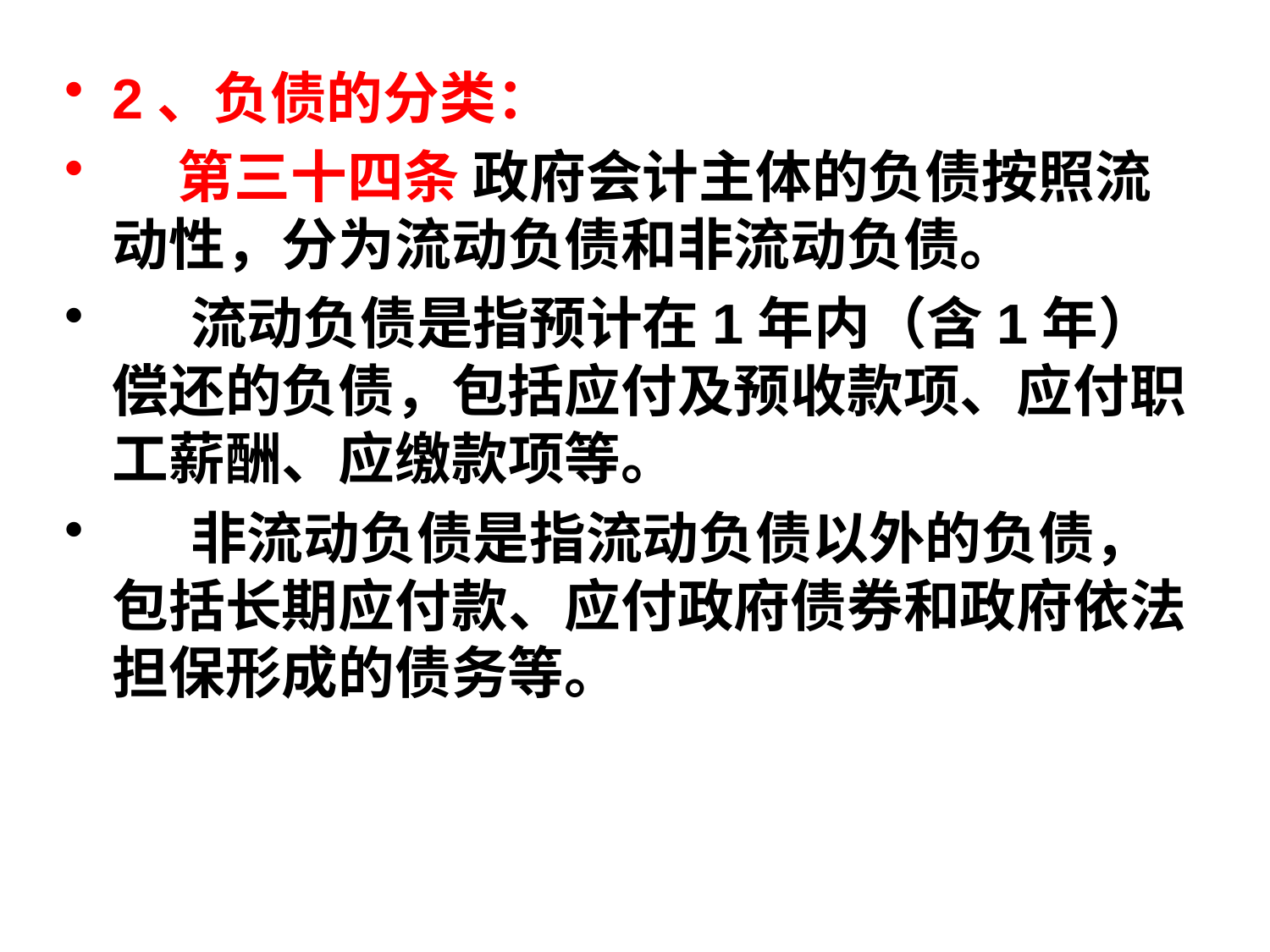

2、负债的分类：
    第三十四条 政府会计主体的负债按照流动性，分为流动负债和非流动负债。
     流动负债是指预计在1年内（含1年）偿还的负债，包括应付及预收款项、应付职工薪酬、应缴款项等。
     非流动负债是指流动负债以外的负债，包括长期应付款、应付政府债券和政府依法担保形成的债务等。